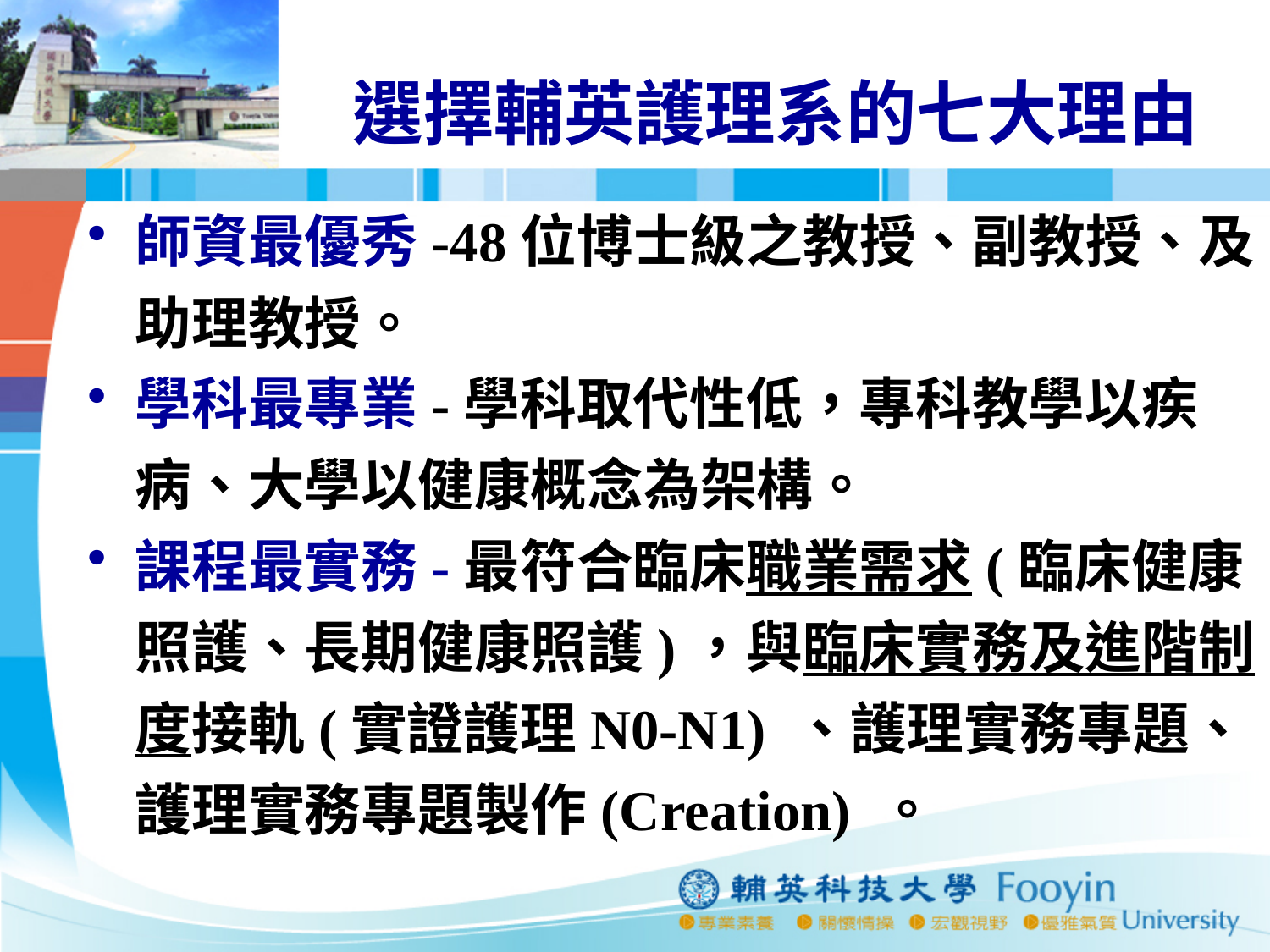

選擇輔英護理系的七大理由
師資最優秀-48位博士級之教授、副教授、及助理教授。
學科最專業-學科取代性低，專科教學以疾病、大學以健康概念為架構。
課程最實務-最符合臨床職業需求(臨床健康照護、長期健康照護)，與臨床實務及進階制度接軌(實證護理N0-N1) 、護理實務專題、護理實務專題製作(Creation) 。